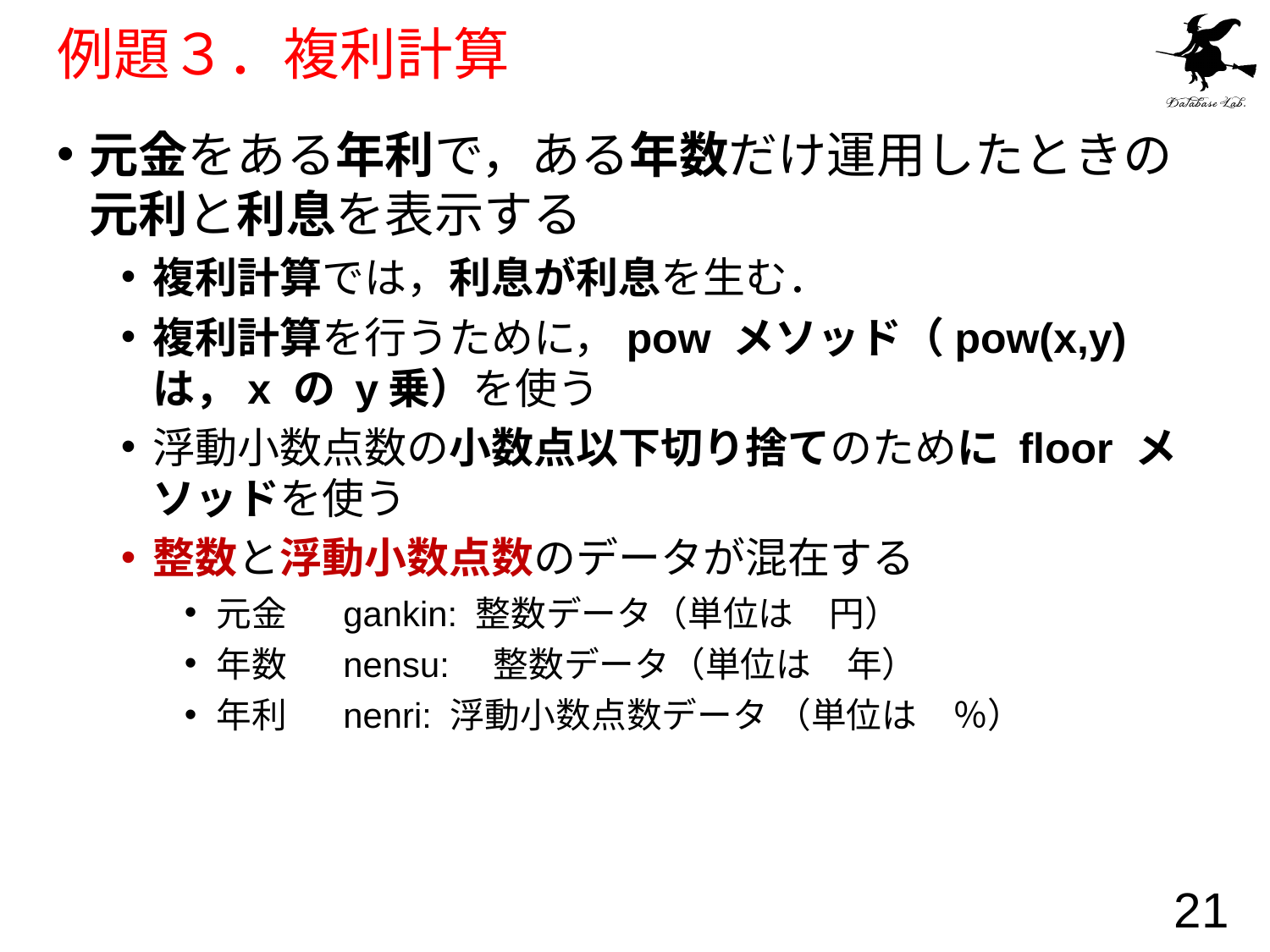

# 例題３．複利計算
元金をある年利で，ある年数だけ運用したときの元利と利息を表示する
複利計算では，利息が利息を生む．
複利計算を行うために，pow メソッド（pow(x,y) は，x の y乗）を使う
浮動小数点数の小数点以下切り捨てのために floor メソッドを使う
整数と浮動小数点数のデータが混在する
元金	gankin: 整数データ（単位は　円）
年数 	nensu:　整数データ（単位は　年）
年利	nenri: 浮動小数点数データ （単位は　％）

21